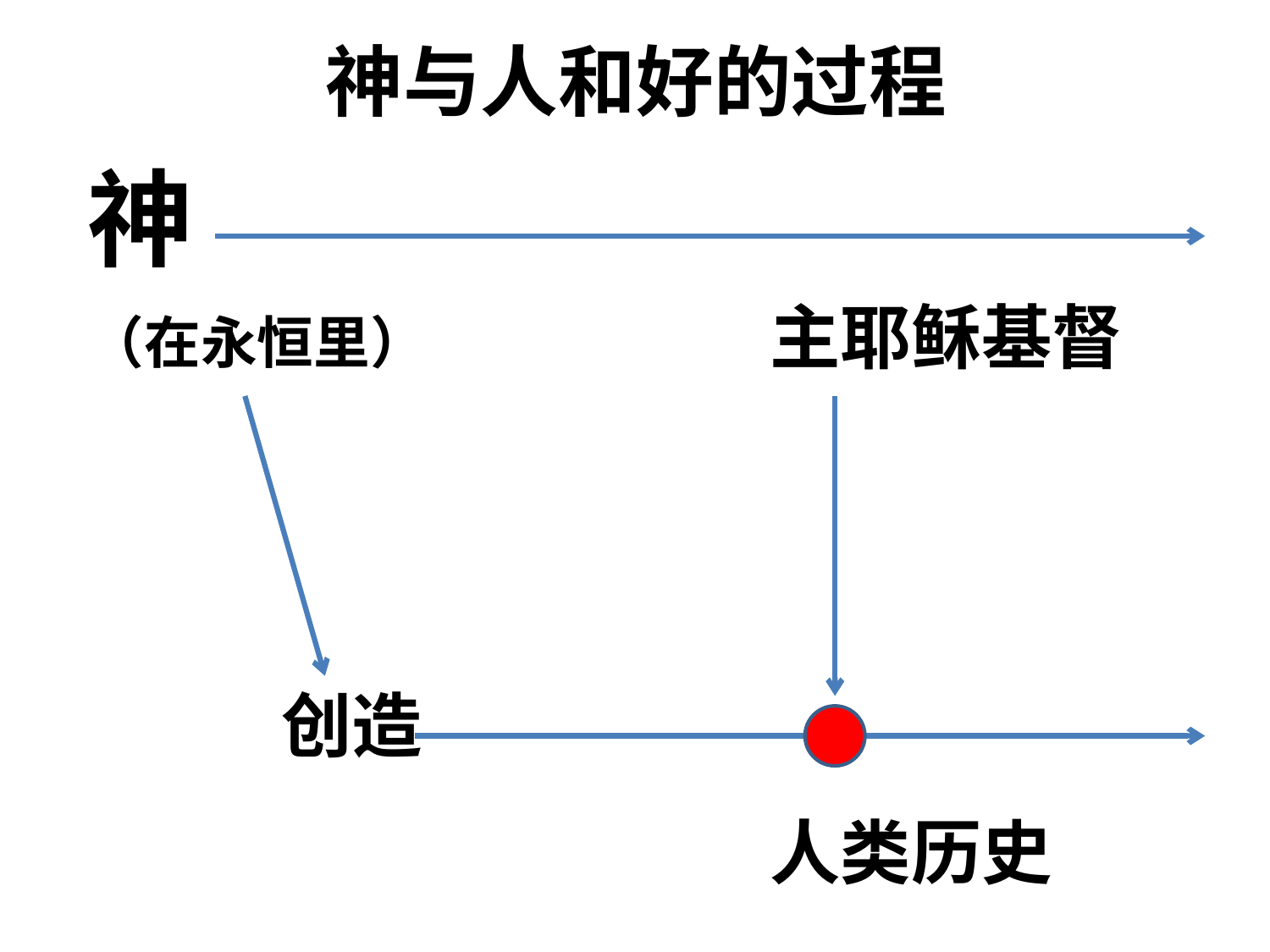

# 神与人和好的过程
神
（在永恒里）	   		主耶稣基督

       创造
						人类历史